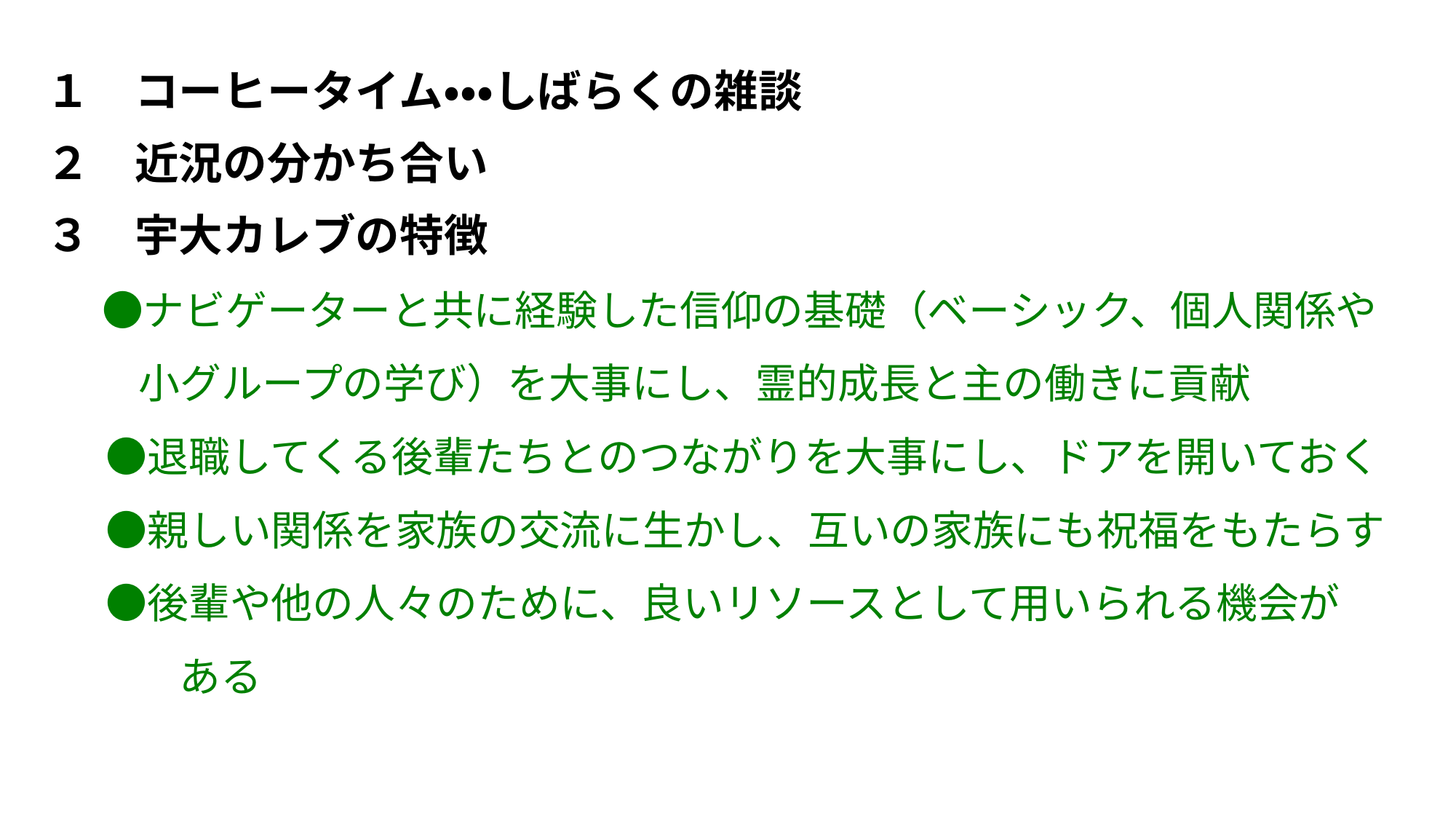

１　コーヒータイム・・・しばらくの雑談
２　近況の分かち合い
３　宇大カレブの特徴
　  ●ナビゲーターと共に経験した信仰の基礎（ベーシック、個人関係や
         小グループの学び）を大事にし、霊的成長と主の働きに貢献
　  ●退職してくる後輩たちとのつながりを大事にし、ドアを開いておく
　  ●親しい関係を家族の交流に生かし、互いの家族にも祝福をもたらす
　  ●後輩や他の人々のために、良いリソースとして用いられる機会が
　　　 ある